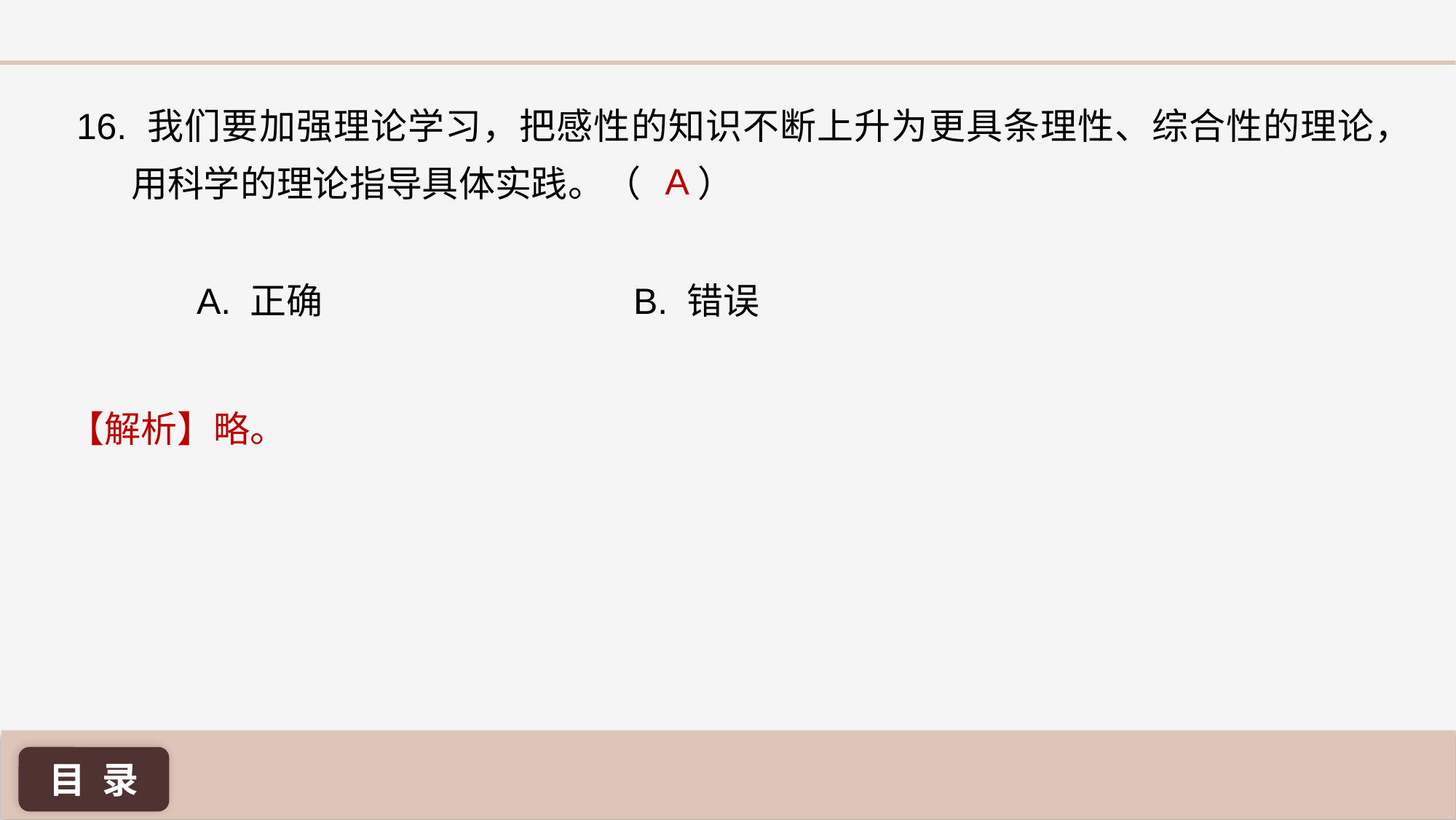

16. 我们要加强理论学习，把感性的知识不断上升为更具条理性、综合性的理论，用科学的理论指导具体实践。（       ）
A
A. 正确 			B. 错误
【解析】略。